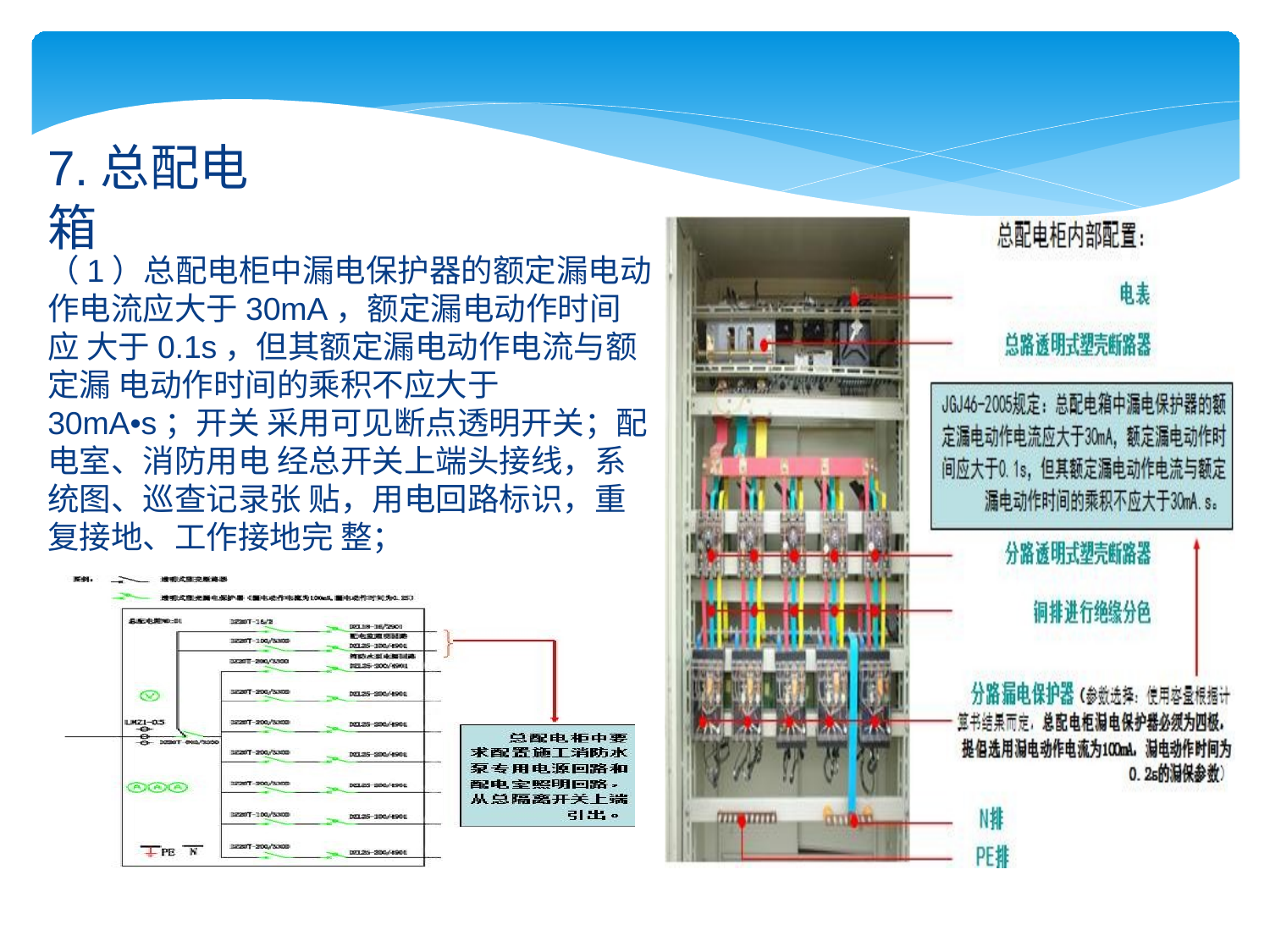

# 7.总配电箱

（1）总配电柜中漏电保护器的额定漏电动 作电流应大于30mA，额定漏电动作时间应 大于0.1s，但其额定漏电动作电流与额定漏 电动作时间的乘积不应大于30mA•s；开关 采用可见断点透明开关；配电室、消防用电 经总开关上端头接线，系统图、巡查记录张 贴，用电回路标识，重复接地、工作接地完 整；